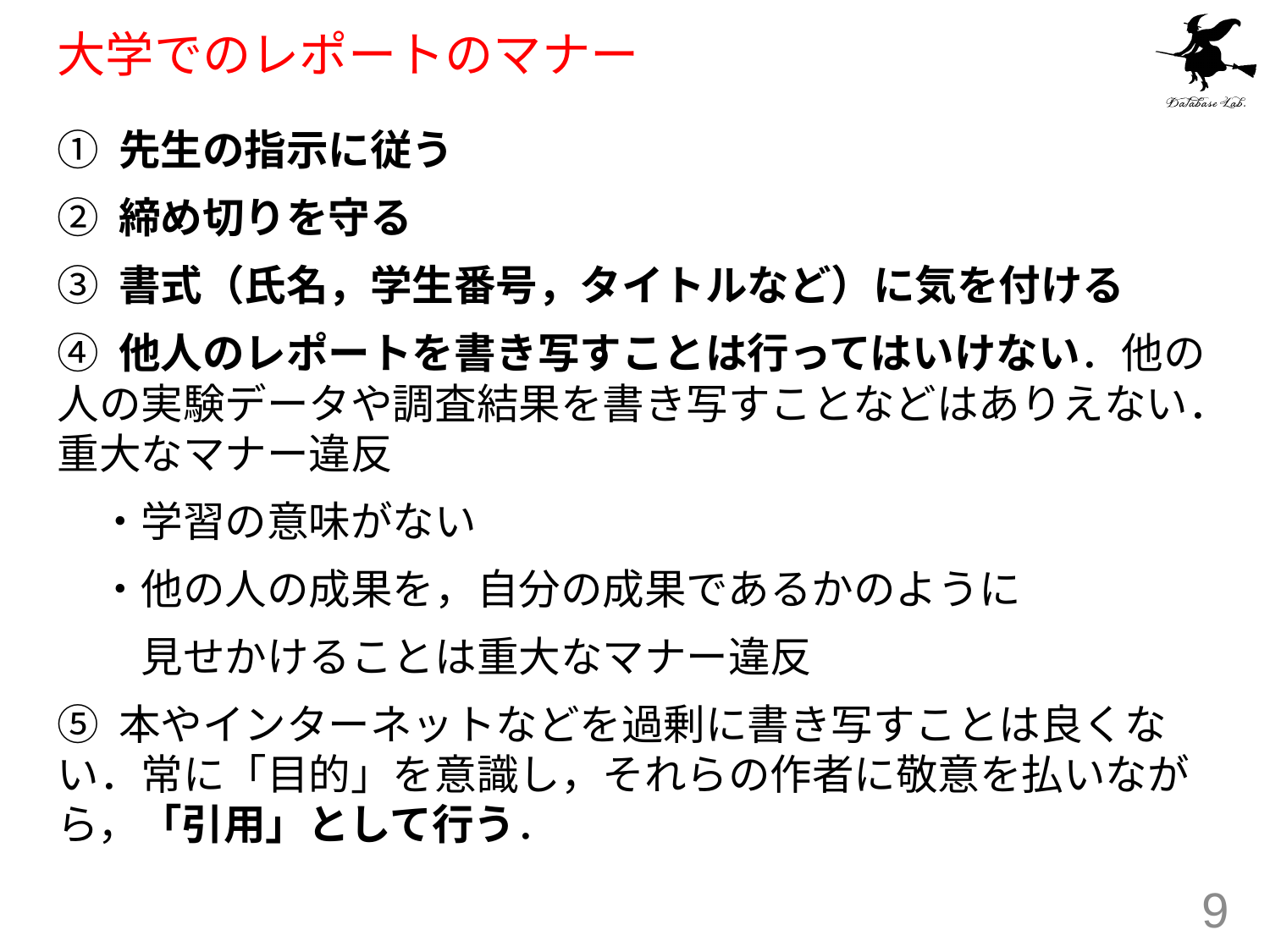

# 大学でのレポートのマナー
① 先生の指示に従う
② 締め切りを守る
③ 書式（氏名，学生番号，タイトルなど）に気を付ける
④ 他人のレポートを書き写すことは行ってはいけない．他の人の実験データや調査結果を書き写すことなどはありえない．重大なマナー違反
　・学習の意味がない
　・他の人の成果を，自分の成果であるかのように
　　見せかけることは重大なマナー違反
⑤ 本やインターネットなどを過剰に書き写すことは良くない．常に「目的」を意識し，それらの作者に敬意を払いながら，「引用」として行う．
9